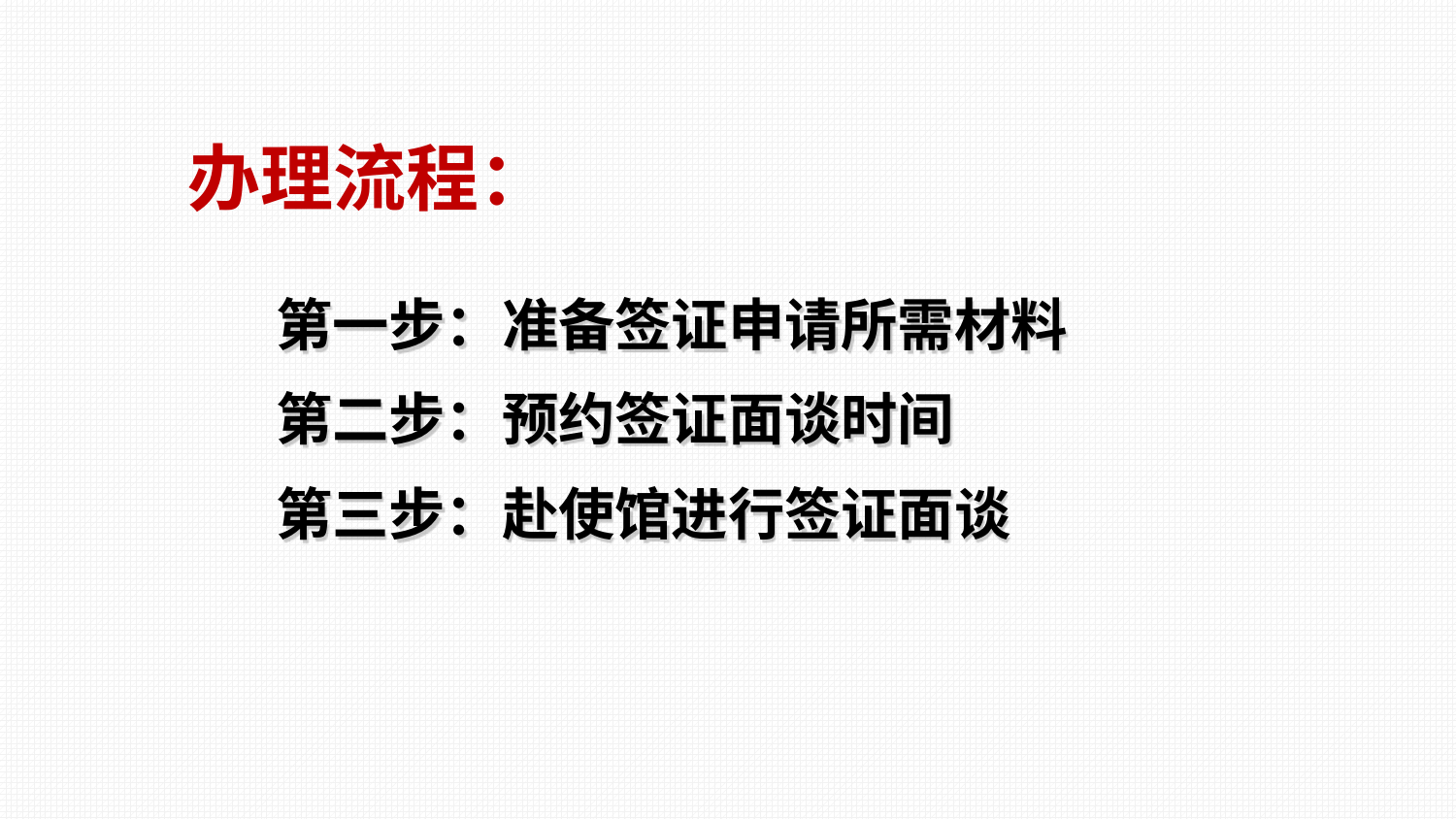

办理流程：
第一步：准备签证申请所需材料

第二步：预约签证面谈时间

第三步：赴使馆进行签证面谈